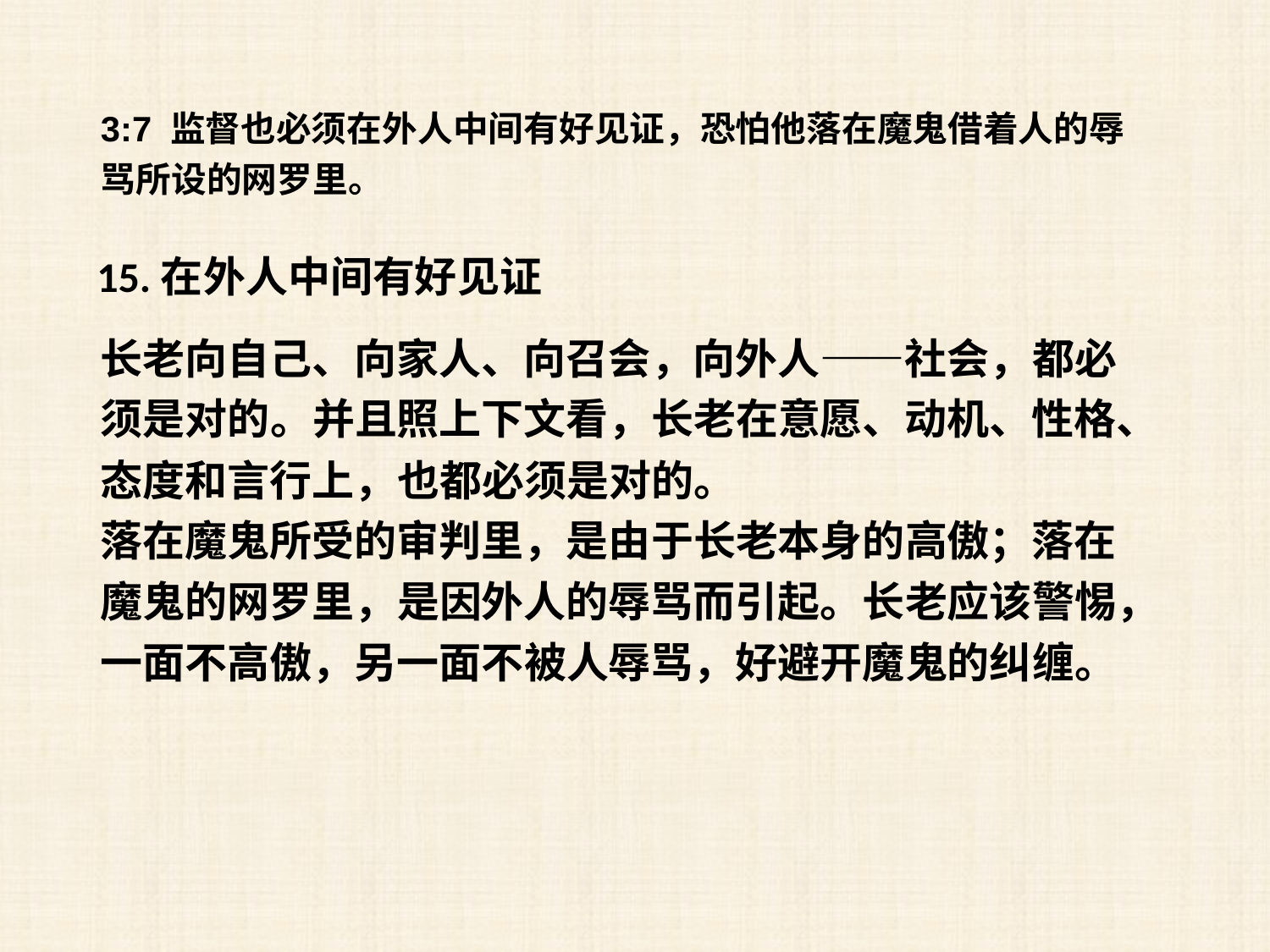

3:7 监督也必须在外人中间有好见证，恐怕他落在魔鬼借着人的辱骂所设的网罗里。
15.在外人中间有好见证
长老向自己、向家人、向召会，向外人——社会，都必须是对的。并且照上下文看，长老在意愿、动机、性格、态度和言行上，也都必须是对的。
落在魔鬼所受的审判里，是由于长老本身的高傲；落在魔鬼的网罗里，是因外人的辱骂而引起。长老应该警惕，一面不高傲，另一面不被人辱骂，好避开魔鬼的纠缠。